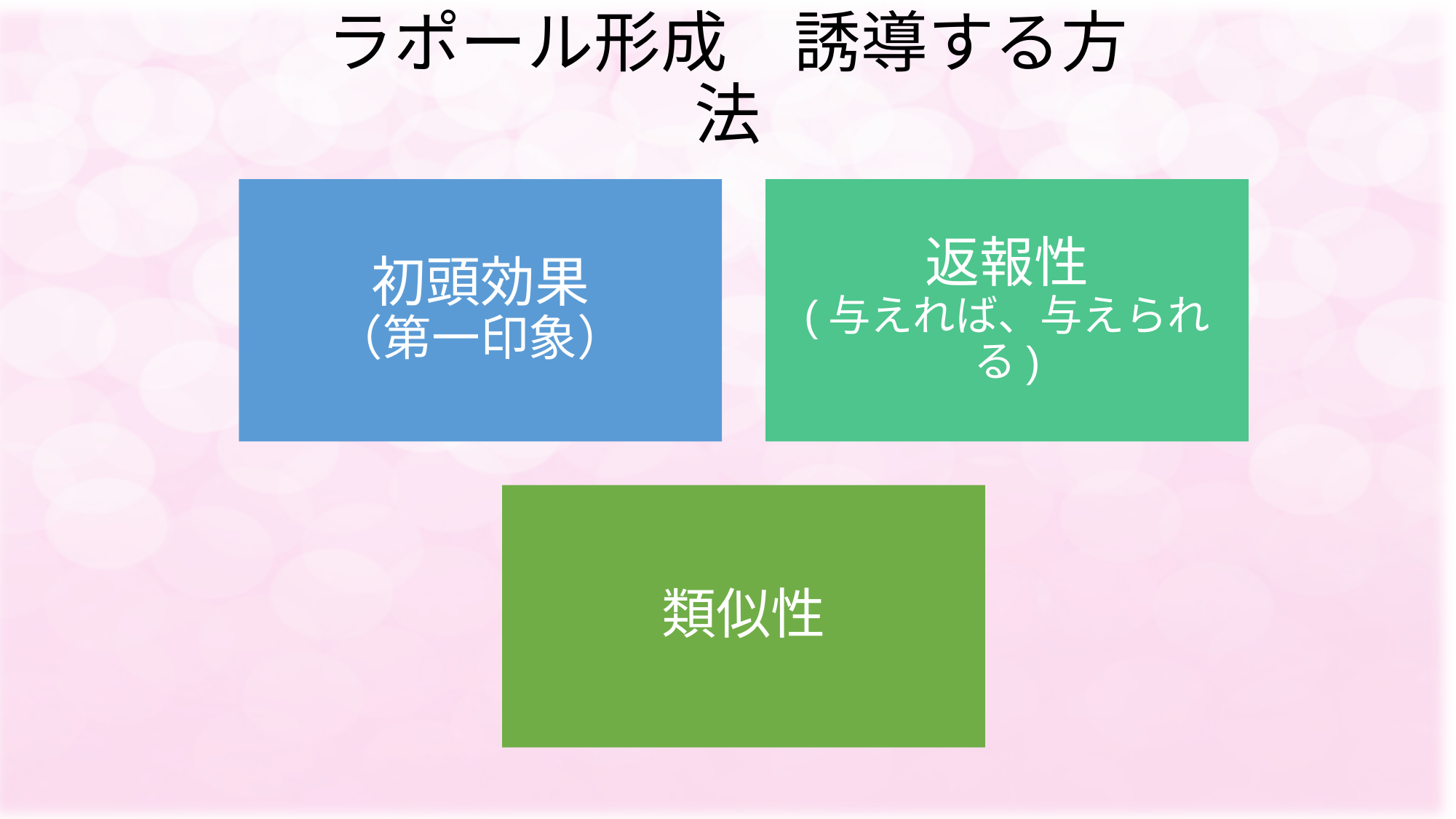

ラポール形成　誘導する方法
初頭効果
（第一印象）
返報性
(与えれば、与えられる)
類似性